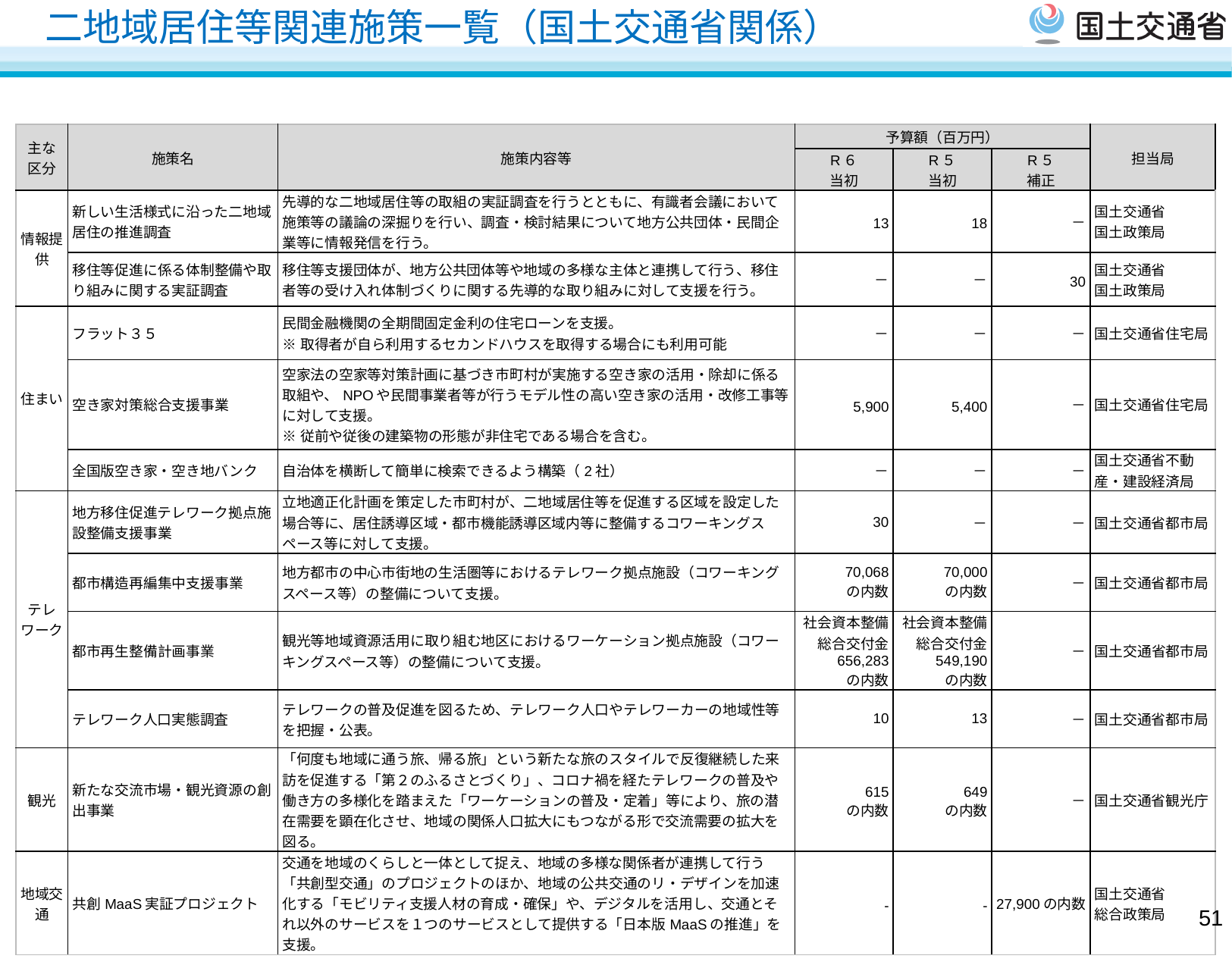

二地域居住等関連施策一覧（国土交通省関係）
240329 更新
■R5.9.1不動産業課
Ｒ５同様に調査業務としての予算要求となるため、Ｒ６要求額の記載は「－」
| 主な 区分 | 施策名 | 施策内容等 | 予算額（百万円） |  |  | 担当局 |
| --- | --- | --- | --- | --- | --- | --- |
|  |  |  | R６ 当初 | R５ 当初 | R５ 補正 |  |
| 情報提供 | 新しい生活様式に沿った二地域居住の推進調査 | 先導的な二地域居住等の取組の実証調査を行うとともに、有識者会議において施策等の議論の深掘りを行い、調査・検討結果について地方公共団体・民間企業等に情報発信を行う。 | 13 | 18 | － | 国土交通省 国土政策局 |
|  | 移住等促進に係る体制整備や取り組みに関する実証調査 | 移住等支援団体が、地方公共団体等や地域の多様な主体と連携して行う、移住者等の受け入れ体制づくりに関する先導的な取り組みに対して支援を行う。 | － | － | 30 | 国土交通省 国土政策局 |
| 住まい | フラット３５ | 民間金融機関の全期間固定金利の住宅ローンを支援。　 ※取得者が自ら利用するセカンドハウスを取得する場合にも利用可能 | － | － | － | 国土交通省住宅局 |
|  | 空き家対策総合支援事業 | 空家法の空家等対策計画に基づき市町村が実施する空き家の活用・除却に係る取組や、NPOや民間事業者等が行うモデル性の高い空き家の活用・改修工事等に対して支援。 ※従前や従後の建築物の形態が非住宅である場合を含む。 | 5,900 | 5,400 | － | 国土交通省住宅局 |
|  | 全国版空き家・空き地バンク | 自治体を横断して簡単に検索できるよう構築（2社） | － | － | － | 国土交通省不動産・建設経済局 |
| テレワーク | 地方移住促進テレワーク拠点施設整備支援事業 | 立地適正化計画を策定した市町村が、二地域居住等を促進する区域を設定した場合等に、居住誘導区域・都市機能誘導区域内等に整備するコワーキングスペース等に対して支援。 | 30 | － | － | 国土交通省都市局 |
|  | 都市構造再編集中支援事業 | 地方都市の中心市街地の生活圏等におけるテレワーク拠点施設（コワーキングスペース等）の整備について支援。 | 70,068 の内数 | 70,000 の内数 | － | 国土交通省都市局 |
|  | 都市再生整備計画事業 | 観光等地域資源活用に取り組む地区におけるワーケーション拠点施設（コワーキングスペース等）の整備について支援。 | 社会資本整備 総合交付金 656,283 の内数 | 社会資本整備 総合交付金 549,190 の内数 | － | 国土交通省都市局 |
|  | テレワーク人口実態調査 | テレワークの普及促進を図るため、テレワーク人口やテレワーカーの地域性等を把握・公表。 | 10 | 13 | － | 国土交通省都市局 |
| 観光 | 新たな交流市場・観光資源の創出事業 | 「何度も地域に通う旅、帰る旅」という新たな旅のスタイルで反復継続した来訪を促進する「第２のふるさとづくり」、コロナ禍を経たテレワークの普及や働き方の多様化を踏まえた「ワーケーションの普及・定着」等により、旅の潜在需要を顕在化させ、地域の関係人口拡大にもつながる形で交流需要の拡大を図る。 | 615 の内数 | 649 の内数 | － | 国土交通省観光庁 |
| 地域交通 | 共創MaaS実証プロジェクト | 交通を地域のくらしと一体として捉え、地域の多様な関係者が連携して行う「共創型交通」のプロジェクトのほか、地域の公共交通のリ・デザインを加速化する「モビリティ支援人材の育成・確保」や、デジタルを活用し、交通とそれ以外のサービスを１つのサービスとして提供する「日本版MaaSの推進」を支援。 | - | - | 27,900の内数 | 国土交通省 総合政策局 |
■R5.9.8　都市局
新規事業追加
「地方移住促進テレワーク拠点施設整備支援事業」
R6当初予算、
R5当初予算、
R5補正
■R5.10.11　都市局
事業追加
「テレワーク人口実態調査」
■R5.10.11　都市局
事業削除
「官民連携まちなか再生推進事業」
■R5.12.22地方振興課
R5補正：「移住等促進に係る体制整備や取り組みに関する実証調査」を追加
■R6.3.25不動産業課
・Ｒ５同様に調査業務としての予算要求となるため、Ｒ６要求額の記載は「－」
・予算は当初のみ。
■R6.3.29 都市局
・Ｒ５当初
⇒数値が１行ずつズレていたため修正。
■R6.4.22　総合政策局
事業追加
「共創MaaS実証プロジェクト」
51